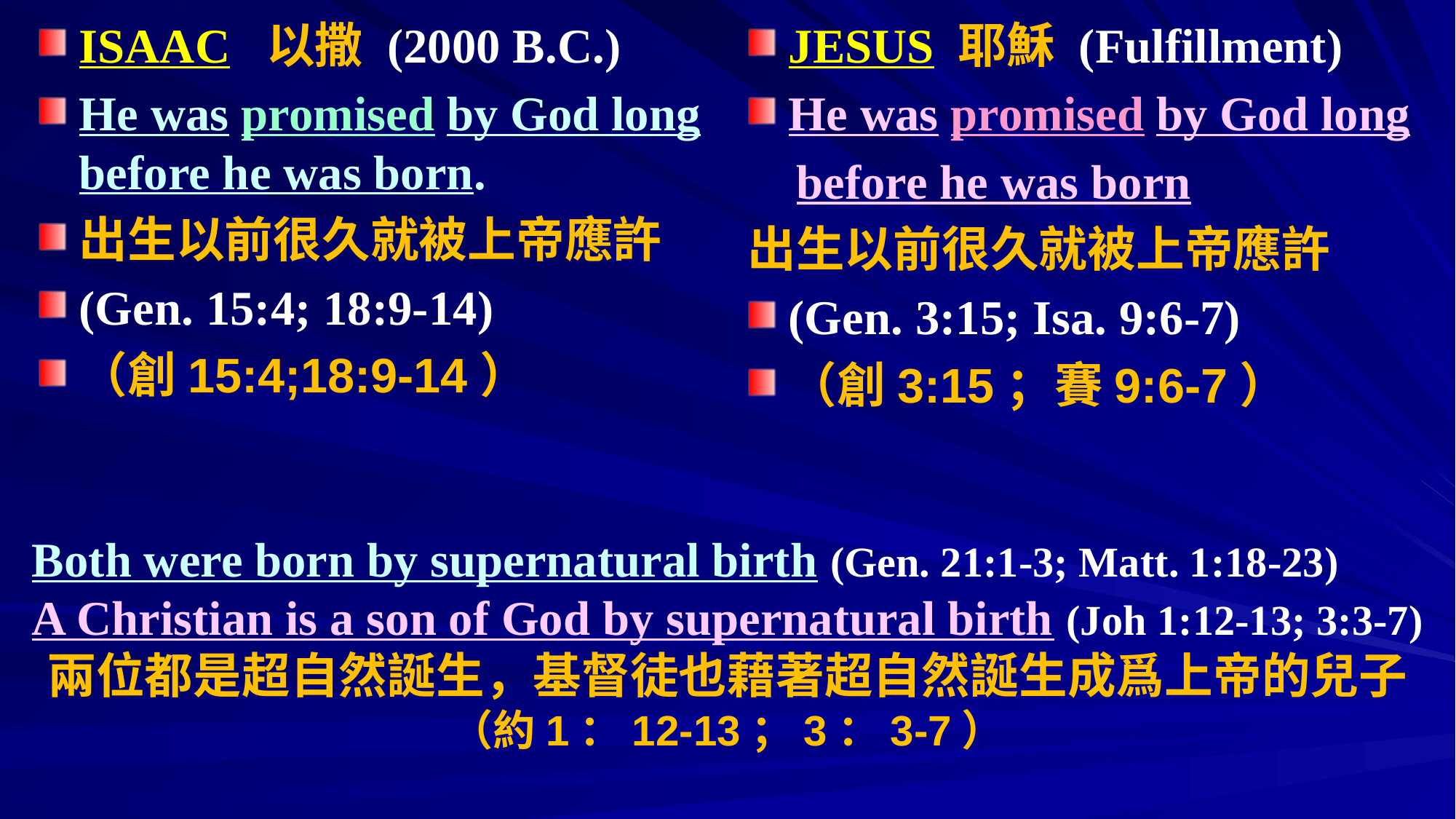

ISAAC  以撒 (2000 B.C.)
He was promised by God long before he was born.
出生以前很久就被上帝應許
(Gen. 15:4; 18:9-14)
（創15:4;18:9-14）
JESUS 耶穌 (Fulfillment)
He was promised by God long
    before he was born
出生以前很久就被上帝應許
(Gen. 3:15; Isa. 9:6-7)
（創3:15；賽9:6-7）

# Both were born by supernatural birth (Gen. 21:1-3; Matt. 1:18-23)         A Christian is a son of God by supernatural birth (Joh 1:12-13; 3:3-7) 兩位都是超自然誕生，基督徒也藉著超自然誕生成爲上帝的兒子 （約1：12-13；3：3-7）